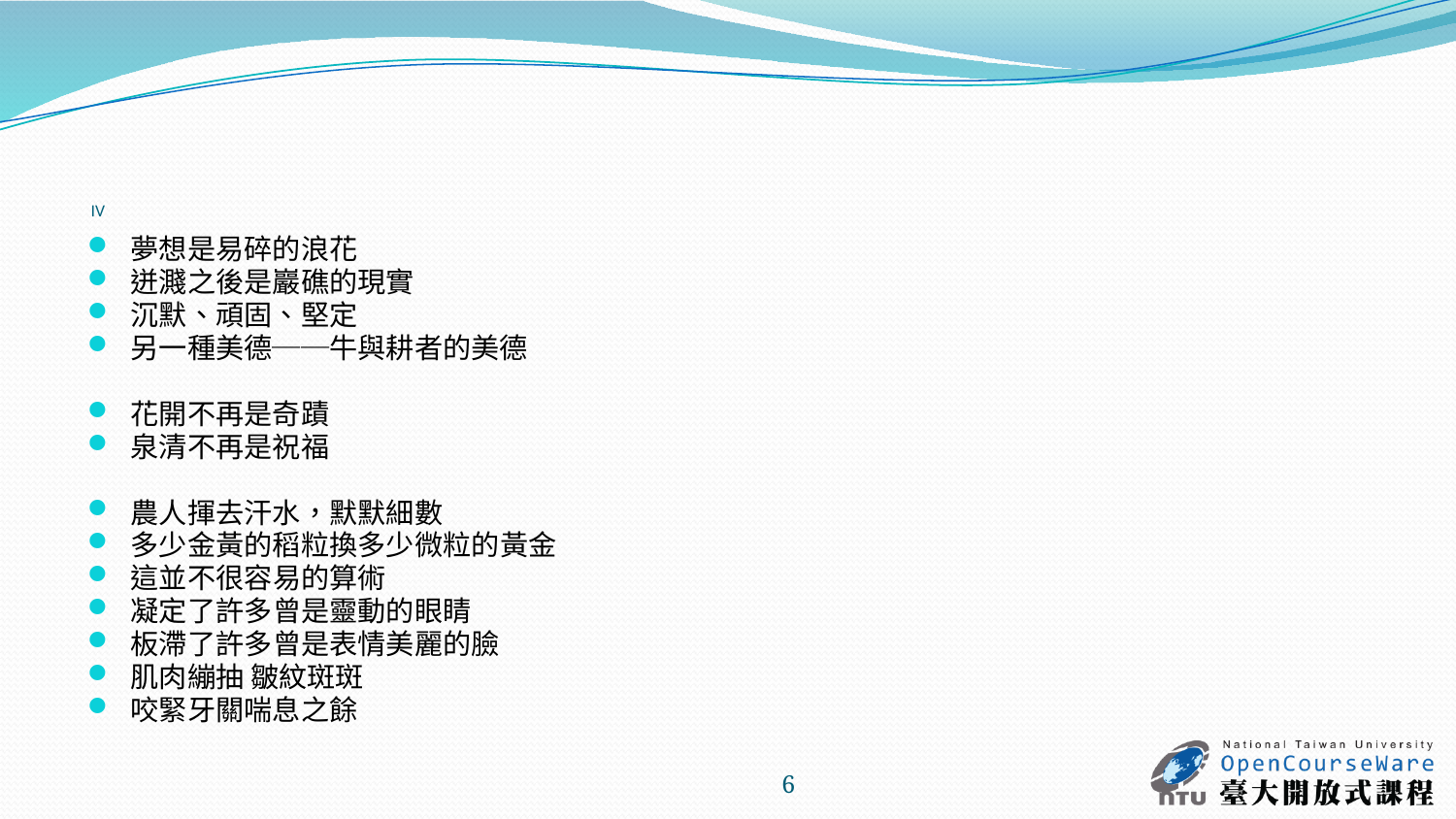

# IV
夢想是易碎的浪花
迸濺之後是巖礁的現實
沉默、頑固、堅定
另一種美德──牛與耕者的美德

花開不再是奇蹟
泉清不再是祝福

農人揮去汗水，默默細數
多少金黃的稻粒換多少微粒的黃金
這並不很容易的算術
凝定了許多曾是靈動的眼睛
板滯了許多曾是表情美麗的臉
肌肉繃抽 皺紋斑斑
咬緊牙關喘息之餘

6